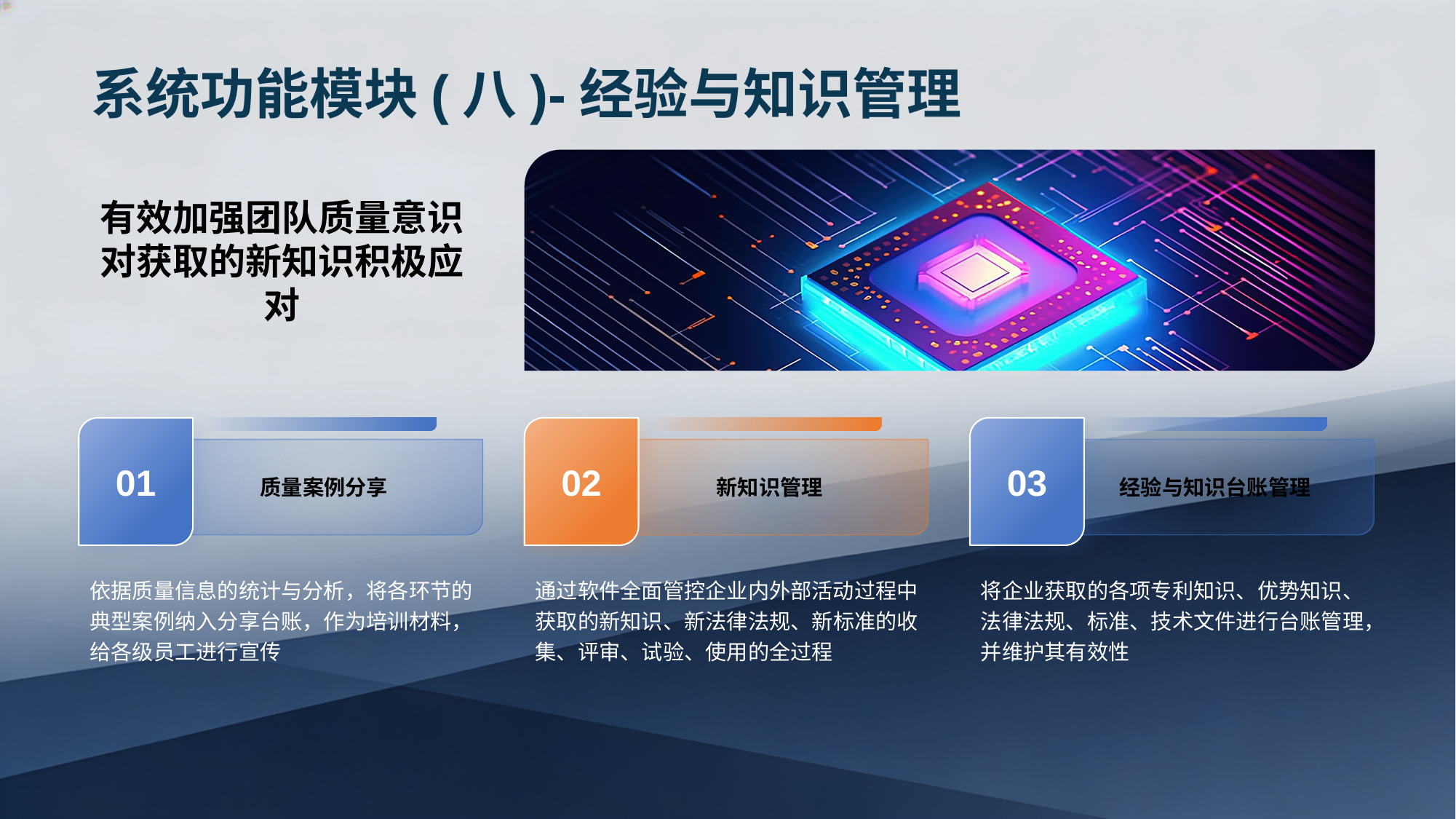

系统功能模块(八)-经验与知识管理

有效加强团队质量意识
对获取的新知识积极应对

01

02

03

质量案例分享
新知识管理
经验与知识台账管理
依据质量信息的统计与分析，将各环节的典型案例纳入分享台账，作为培训材料，给各级员工进行宣传
通过软件全面管控企业内外部活动过程中获取的新知识、新法律法规、新标准的收集、评审、试验、使用的全过程
将企业获取的各项专利知识、优势知识、法律法规、标准、技术文件进行台账管理，并维护其有效性